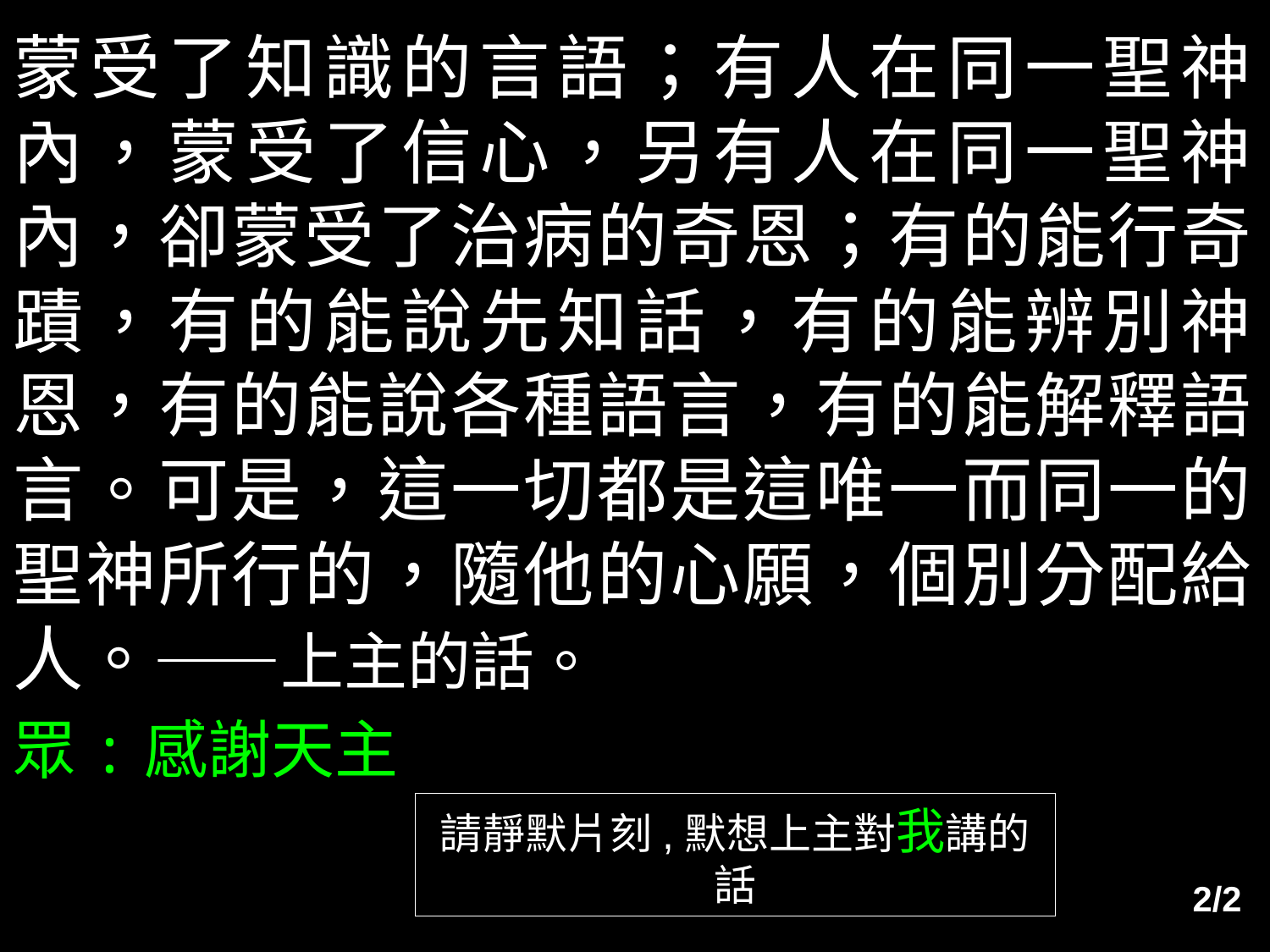

蒙受了知識的言語；有人在同一聖神內，蒙受了信心，另有人在同一聖神內，卻蒙受了治病的奇恩；有的能行奇蹟，有的能說先知話，有的能辨別神恩，有的能說各種語言，有的能解釋語言。可是，這一切都是這唯一而同一的聖神所行的，隨他的心願，個別分配給人。——上主的話。
眾:感謝天主

請靜默片刻,默想上主對我講的話
2/2